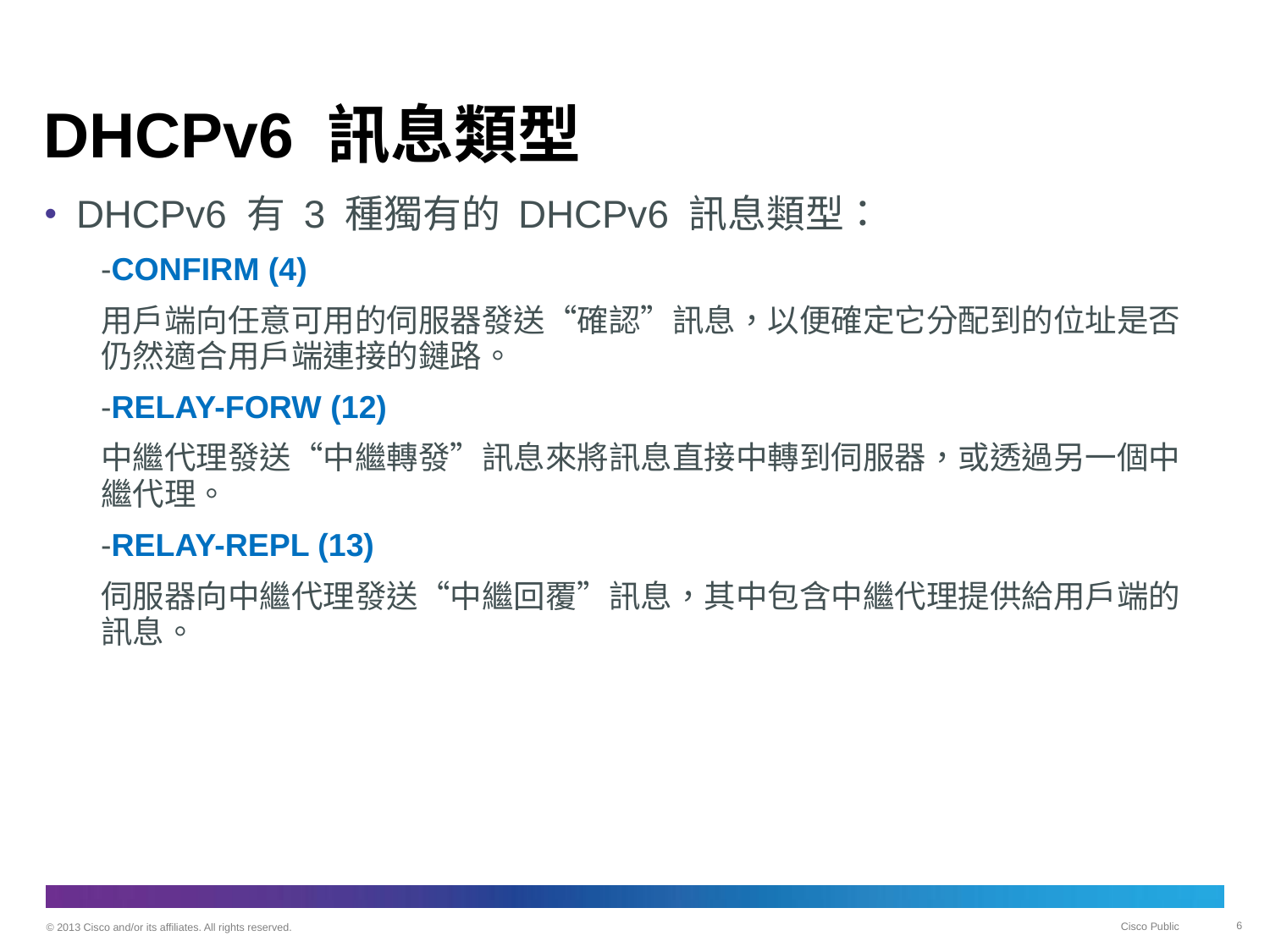

# DHCPv6 訊息類型
DHCPv6 有 3 種獨有的 DHCPv6 訊息類型：
-CONFIRM (4)
用戶端向任意可用的伺服器發送“確認”訊息，以便確定它分配到的位址是否仍然適合用戶端連接的鏈路。
-RELAY-FORW (12)
中繼代理發送“中繼轉發”訊息來將訊息直接中轉到伺服器，或透過另一個中繼代理。
-RELAY-REPL (13)
伺服器向中繼代理發送“中繼回覆”訊息，其中包含中繼代理提供給用戶端的訊息。